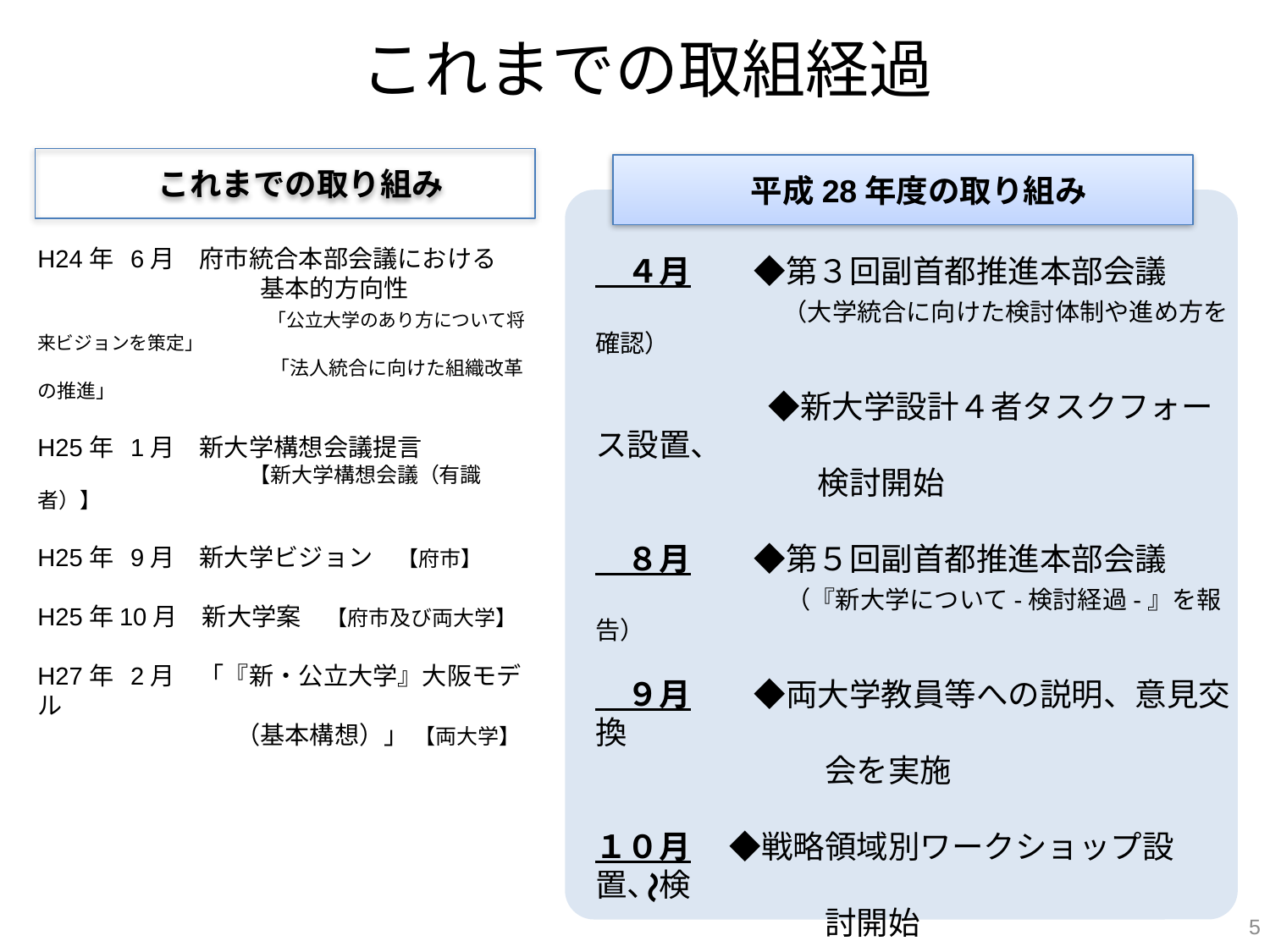

# これまでの取組経過
　これまでの取り組み
　平成28年度の取り組み

H24年  6月　府市統合本部会議における
　　　　　　　　　基本的方向性
　　　　　　　　　　「公立大学のあり方について将来ビジョンを策定」
　　　　　　　　　　　「法人統合に向けた組織改革の推進」

H25年  1月　新大学構想会議提言
　　　　　　　　　　【新大学構想会議（有識者）】

H25年  9月　新大学ビジョン　【府市】

H25年10月　新大学案　【府市及び両大学】

H27年  2月　「『新・公立大学』大阪モデル
　　　　　　　　（基本構想）」 【両大学】
　４月　　◆第３回副首都推進本部会議
　　　　　　　（大学統合に向けた検討体制や進め方を確認）

　　　　　  ◆新大学設計４者タスクフォース設置、
　　　　　　　検討開始

　８月　　◆第５回副首都推進本部会議
　　　　　　（『新大学について-検討経過-』を報告）

　９月　　◆両大学教員等への説明、意見交換
　　　　　　　 会を実施

１０月　 ◆戦略領域別ワークショップ設置、検
　　　　　　　 討開始

　　　　　  ※　公立大学法人大阪府立大学の第３期中期
　　　　　　　　　　 目標可決（府議会）
～
5